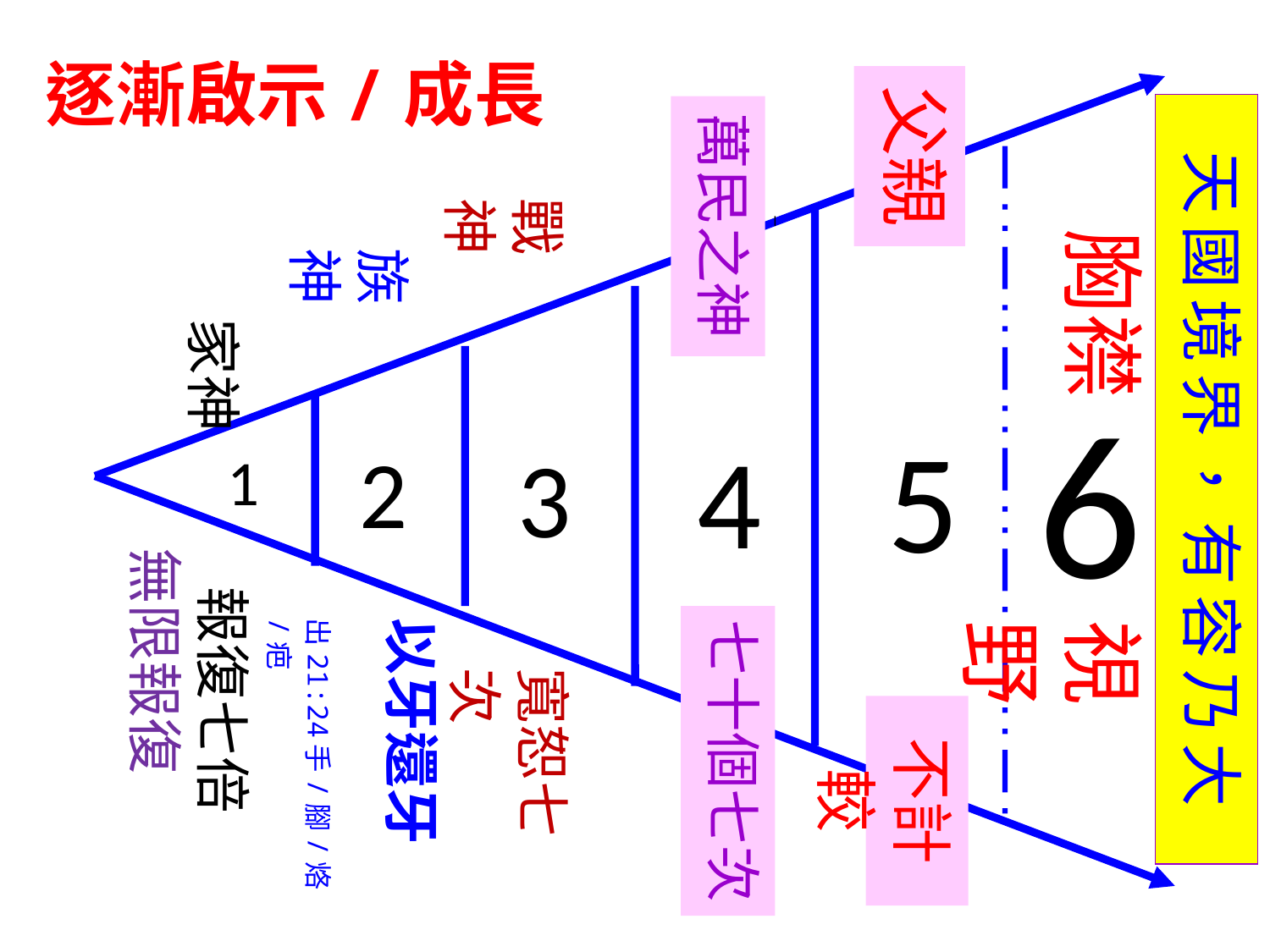

逐漸啟示/成長
父親

天國境界，有容乃大
萬民之神

戰神

胸襟
族神

家神

6

5
4
3
2
1

  報復七倍無限報復
以牙還牙
   出21:24手/腳/烙/疤
七十個七次
視野
寬恕七次
不計較